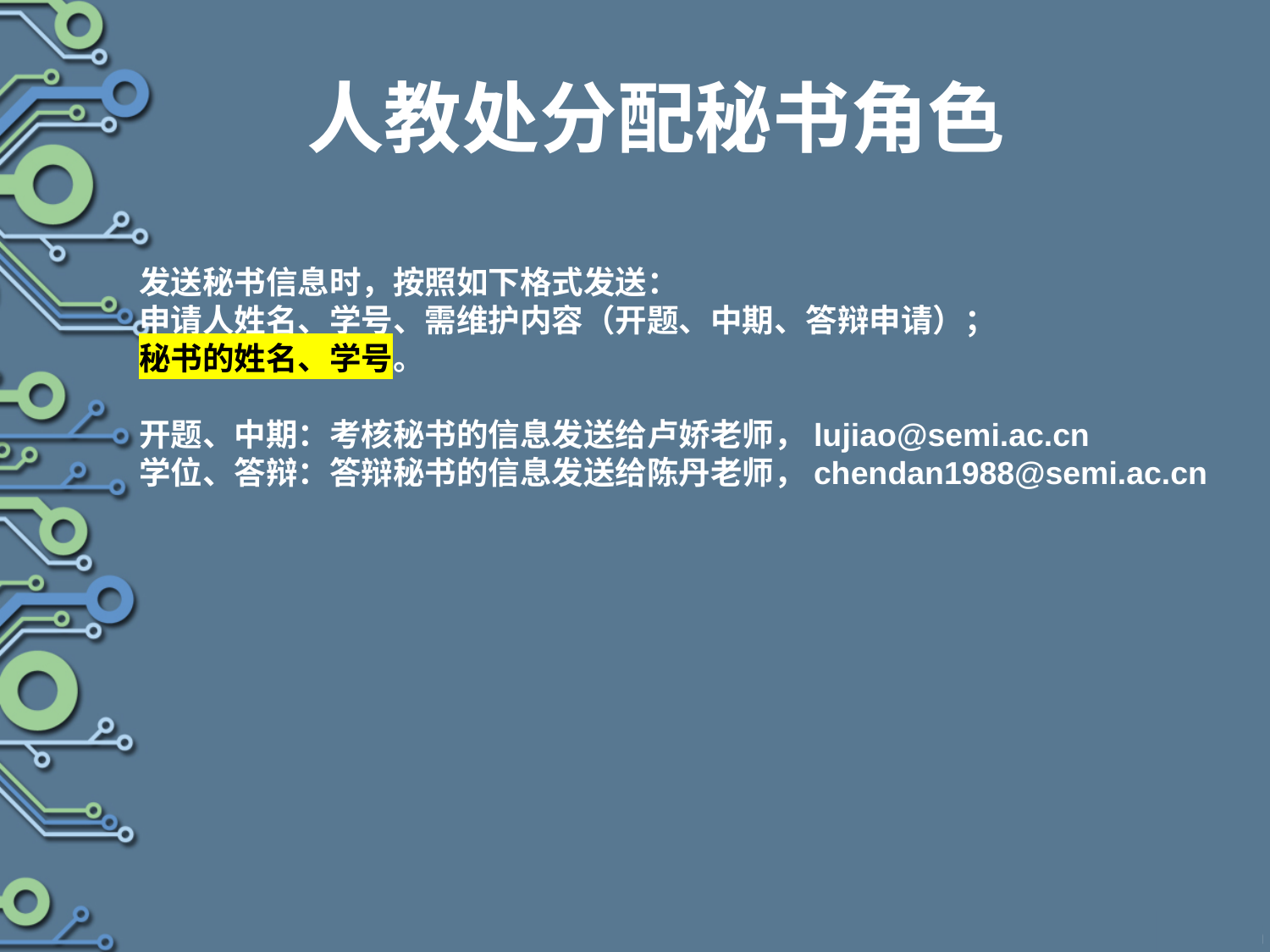

# 人教处分配秘书角色
发送秘书信息时，按照如下格式发送：
申请人姓名、学号、需维护内容（开题、中期、答辩申请）；
秘书的姓名、学号。

开题、中期：考核秘书的信息发送给卢娇老师，lujiao@semi.ac.cn
学位、答辩：答辩秘书的信息发送给陈丹老师，chendan1988@semi.ac.cn